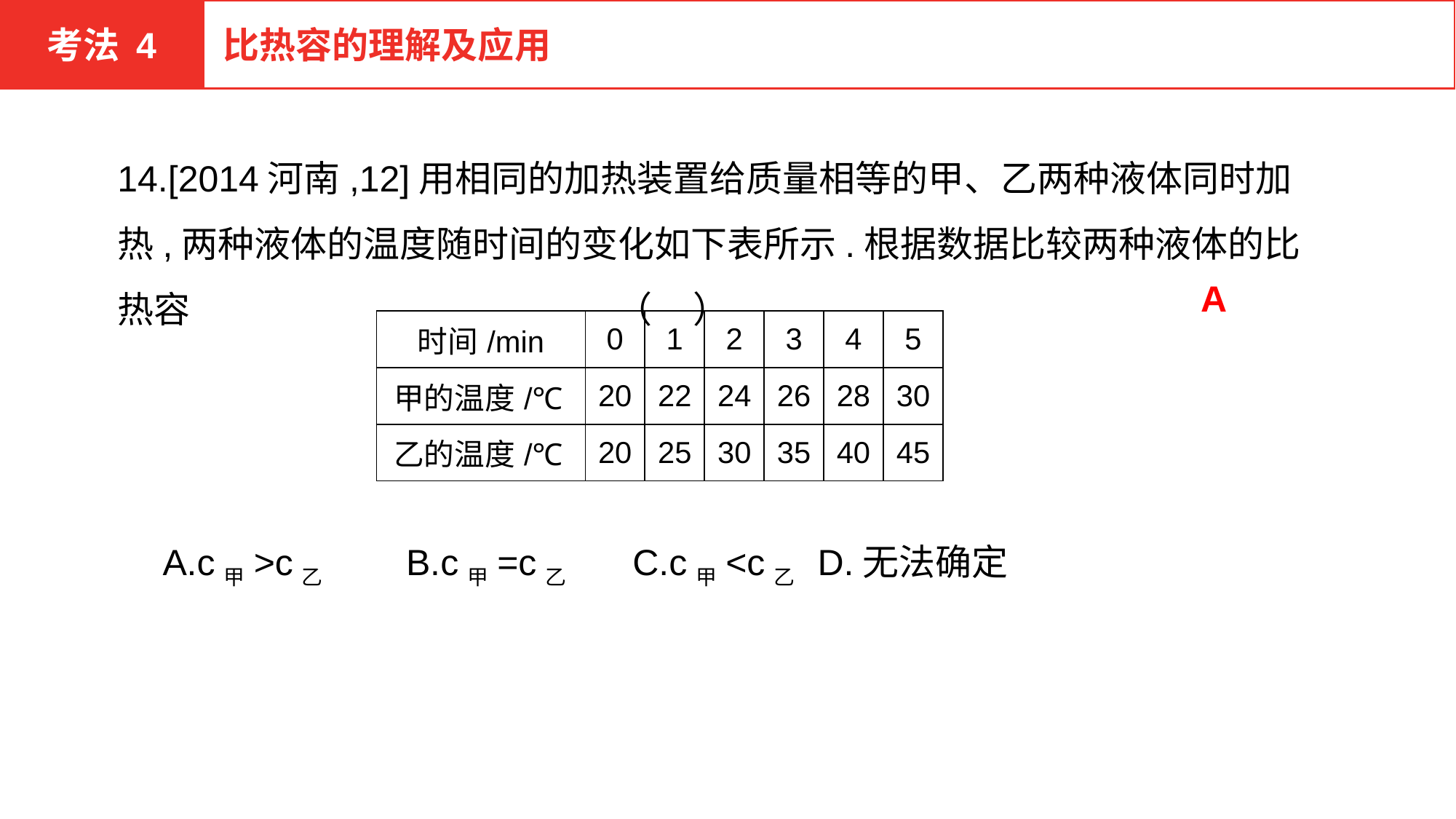

考法 4
比热容的理解及应用
14.[2014河南,12]用相同的加热装置给质量相等的甲、乙两种液体同时加热,两种液体的温度随时间的变化如下表所示.根据数据比较两种液体的比热容                                                    （     ）
A
| 时间/min | 0 | 1 | 2 | 3 | 4 | 5 |
| --- | --- | --- | --- | --- | --- | --- |
| 甲的温度/℃ | 20 | 22 | 24 | 26 | 28 | 30 |
| 乙的温度/℃ | 20 | 25 | 30 | 35 | 40 | 45 |
A.c甲>c乙	  B.c甲=c乙       C.c甲<c乙	D.无法确定